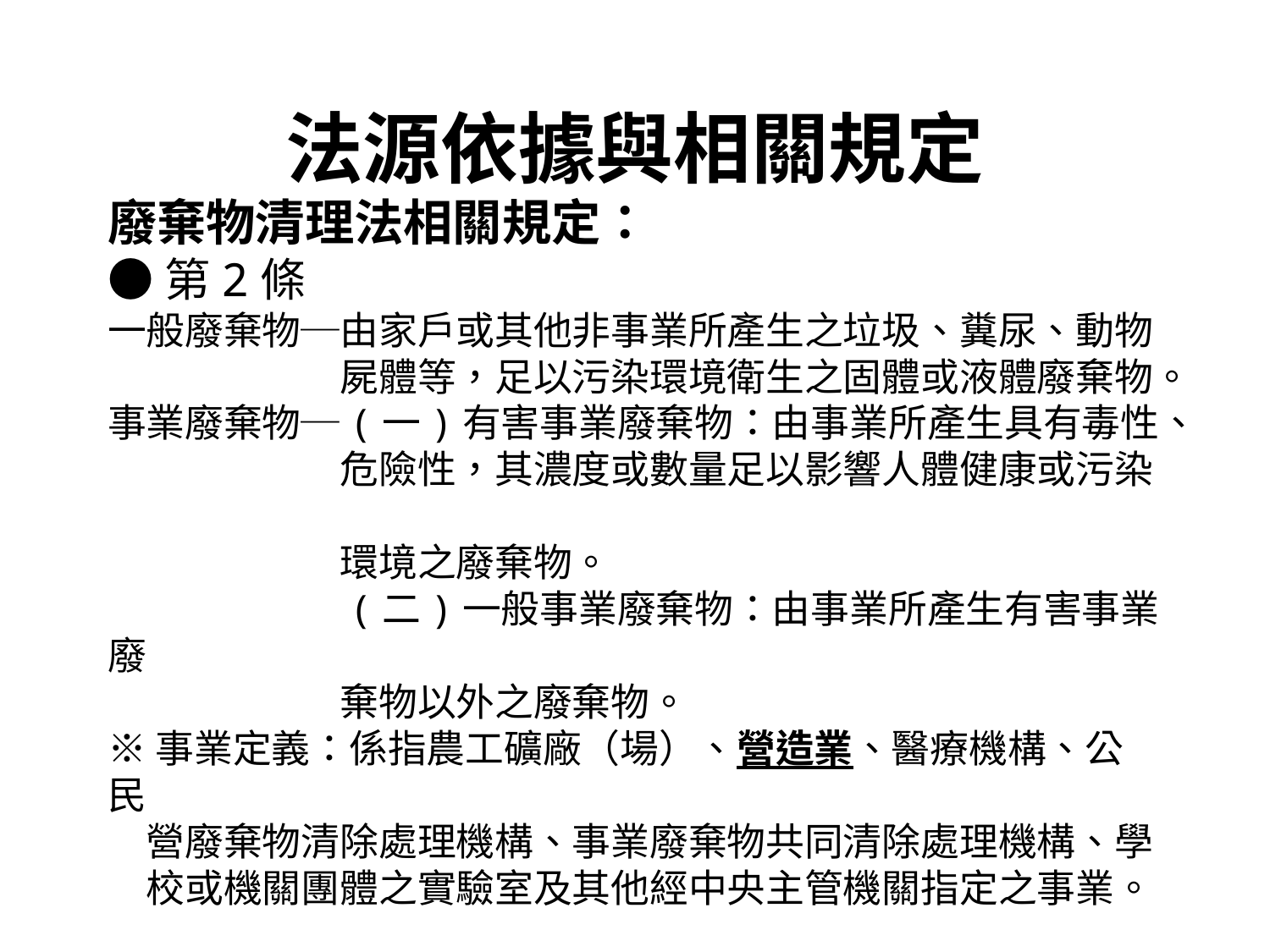

# 法源依據與相關規定
廢棄物清理法相關規定：
●第2條
一般廢棄物─由家戶或其他非事業所產生之垃圾、糞尿、動物
　　　　　　屍體等，足以污染環境衛生之固體或液體廢棄物。
事業廢棄物─(一)有害事業廢棄物：由事業所產生具有毒性、
　　　　　　危險性，其濃度或數量足以影響人體健康或污染
　　　　　　環境之廢棄物。
　　　　　　(二)一般事業廢棄物：由事業所產生有害事業廢
　　　　　　棄物以外之廢棄物。
※事業定義：係指農工礦廠（場）、營造業、醫療機構、公民
　營廢棄物清除處理機構、事業廢棄物共同清除處理機構、學
　校或機關團體之實驗室及其他經中央主管機關指定之事業。